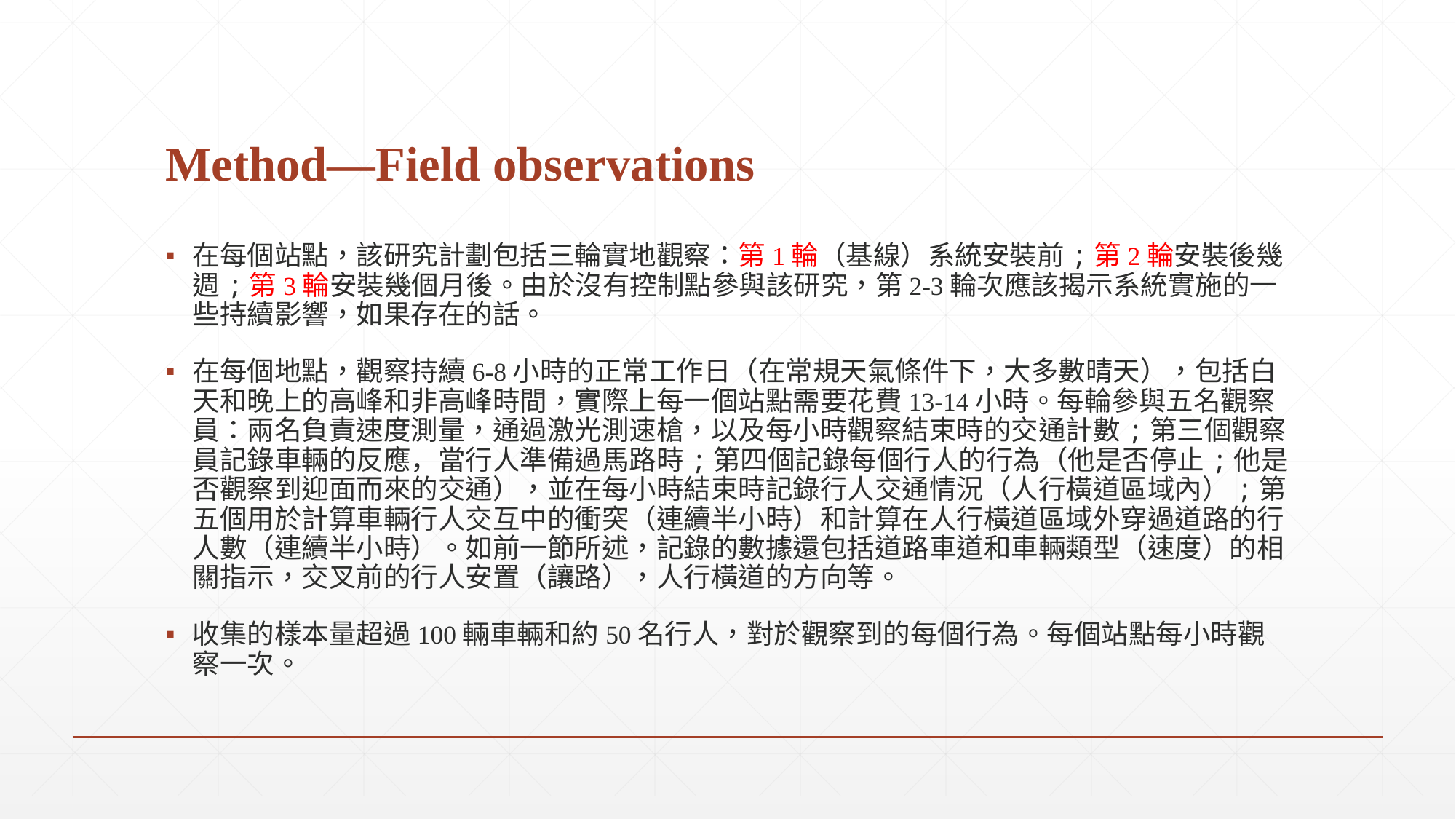

# Method—Field observations
在每個站點，該研究計劃包括三輪實地觀察：第1輪（基線）系統安裝前;第2輪安裝後幾週;第3輪安裝幾個月後。由於沒有控制點參與該研究，第2-3輪次應該揭示系統實施的一些持續影響，如果存在的話。
在每個地點，觀察持續6-8小時的正常工作日（在常規天氣條件下，大多數晴天），包括白天和晚上的高峰和非高峰時間，實際上每一個站點需要花費13-14小時。每輪參與五名觀察員：兩名負責速度測量，通過激光測速槍，以及每小時觀察結束時的交通計數;第三個觀察員記錄車輛的反應，當行人準備過馬路時;第四個記錄每個行人的行為（他是否停止;他是否觀察到迎面而來的交通），並在每小時結束時記錄行人交通情況（人行橫道區域內）;第五個用於計算車輛行人交互中的衝突（連續半小時）和計算在人行橫道區域外穿過道路的行人數（連續半小時）。如前一節所述，記錄的數據還包括道路車道和車輛類型（速度）的相關指示，交叉前的行人安置（讓路），人行橫道的方向等。
收集的樣本量超過100輛車輛和約50名行人，對於觀察到的每個行為。每個站點每小時觀察一次。